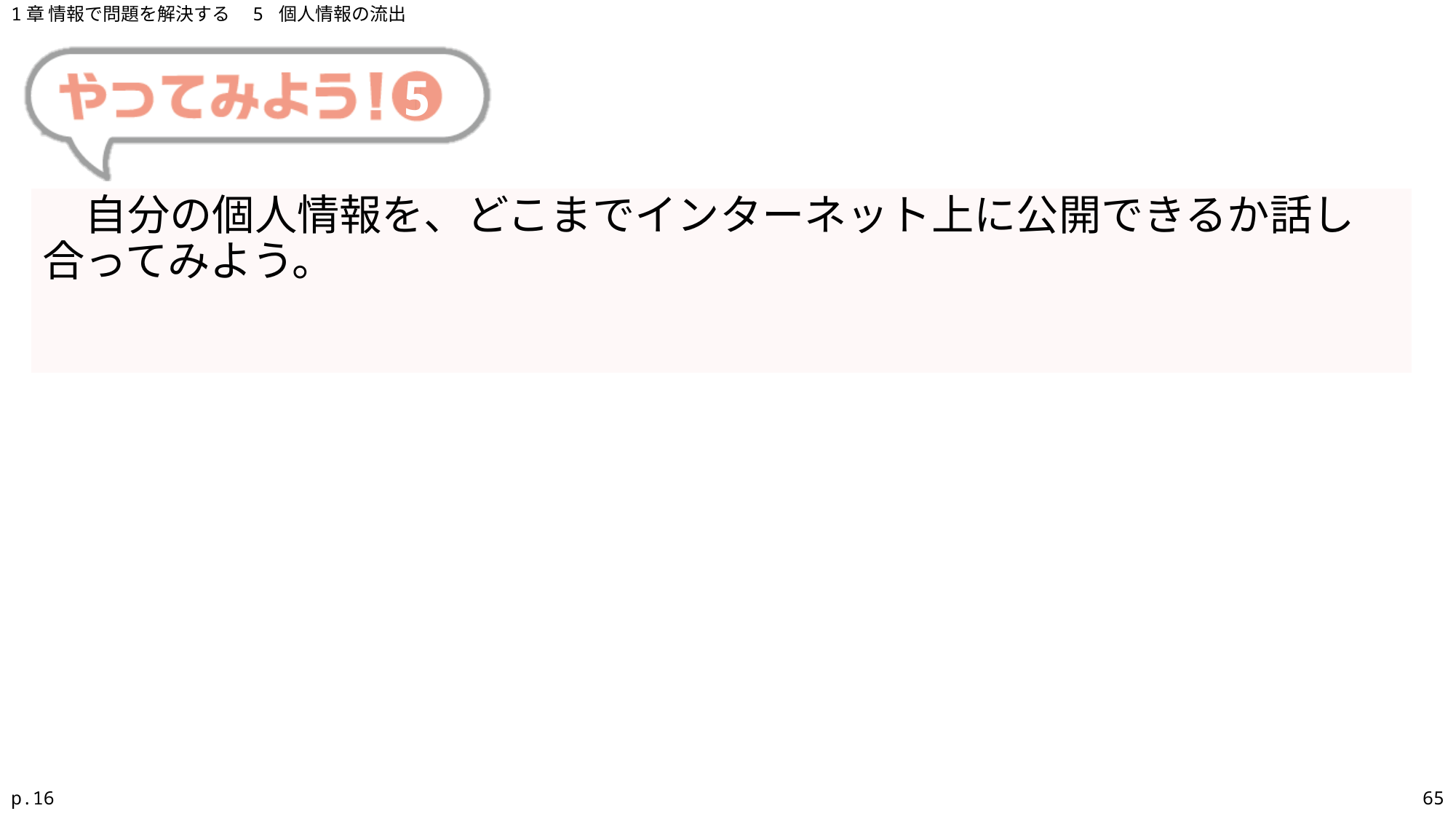

1章 情報で問題を解決する　5 個人情報の流出
# 5
　自分の個人情報を、どこまでインターネット上に公開できるか話し合ってみよう。
p.16
65